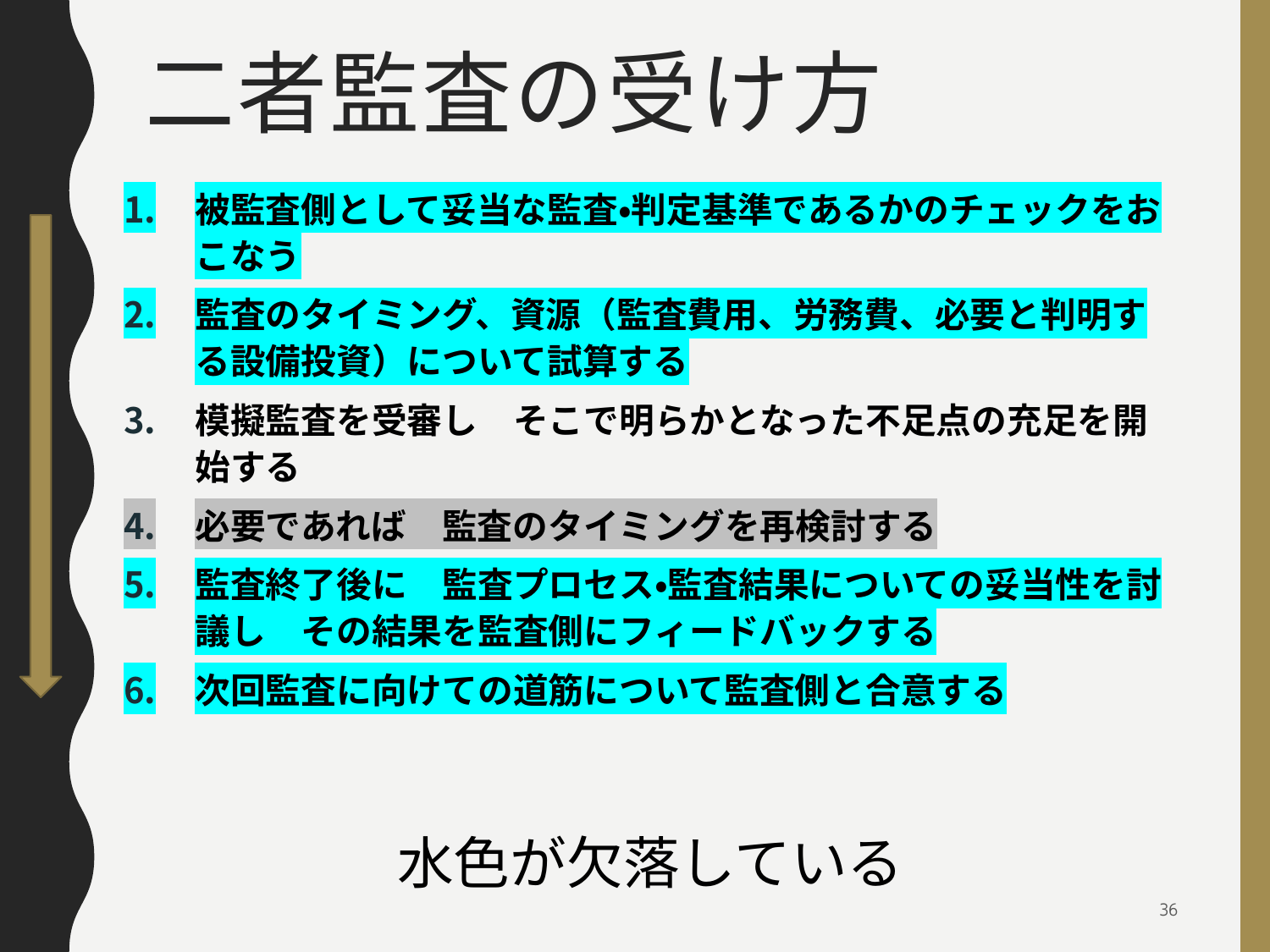

# 二者監査の受け方
被監査側として妥当な監査・判定基準であるかのチェックをおこなう
監査のタイミング、資源（監査費用、労務費、必要と判明する設備投資）について試算する
模擬監査を受審し　そこで明らかとなった不足点の充足を開始する
必要であれば　監査のタイミングを再検討する
監査終了後に　監査プロセス・監査結果についての妥当性を討議し　その結果を監査側にフィードバックする
次回監査に向けての道筋について監査側と合意する

水色が欠落している
36